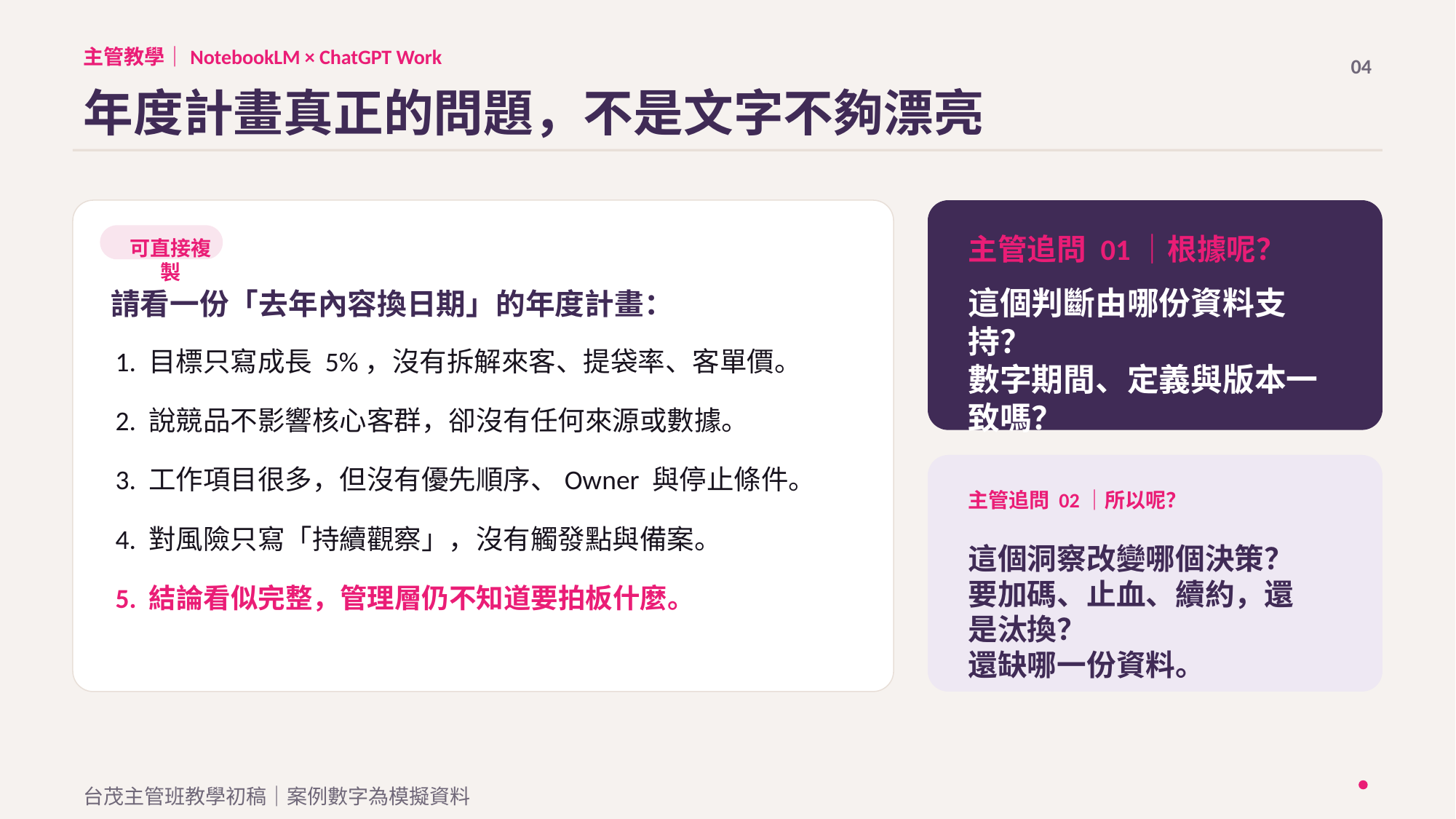

主管教學｜NotebookLM × ChatGPT Work
04
年度計畫真正的問題，不是文字不夠漂亮

主管追問 01｜根據呢？
可直接複製
這個判斷由哪份資料支持？
數字期間、定義與版本一致嗎？
請看一份「去年內容換日期」的年度計畫：
1. 目標只寫成長 5%，沒有拆解來客、提袋率、客單價。
2. 說競品不影響核心客群，卻沒有任何來源或數據。

3. 工作項目很多，但沒有優先順序、Owner 與停止條件。
主管追問 02｜所以呢？
4. 對風險只寫「持續觀察」，沒有觸發點與備案。
這個洞察改變哪個決策？
要加碼、止血、續約，還是汰換？
還缺哪一份資料。
5. 結論看似完整，管理層仍不知道要拍板什麼。
台茂主管班教學初稿｜案例數字為模擬資料